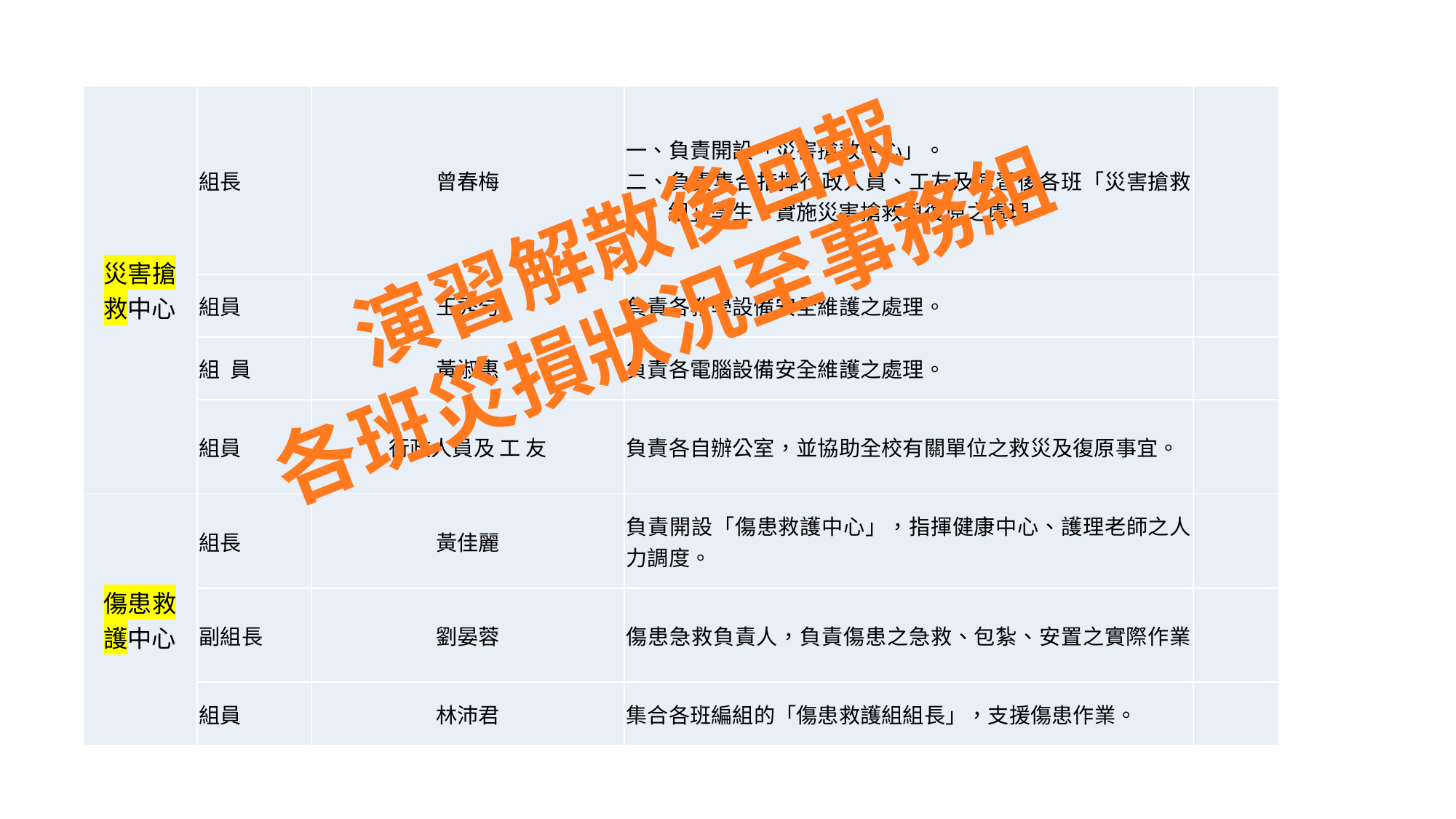

| 災害搶救中心 | 組長 | 曾春梅 | 一、負責開設「災害搶救中心」。 二、負責集合指揮行政人員、工友及演習後各班「災害搶救組」學生，實施災害搶救與復原之處理。 |  |
| --- | --- | --- | --- | --- |
|  | 組員 | 王秀勻 | 負責各教學設備安全維護之處理。 |  |
|  | 組 員 | 黃淑惠 | 負責各電腦設備安全維護之處理。 |  |
|  | 組員 | 行政人員及 工 友 | 負責各自辦公室，並協助全校有關單位之救災及復原事宜。 |  |
| 傷患救護中心 | 組長 | 黃佳麗 | 負責開設「傷患救護中心」，指揮健康中心、護理老師之人力調度。 |  |
|  | 副組長 | 劉晏蓉 | 傷患急救負責人，負責傷患之急救、包紮、安置之實際作業。 |  |
|  | 組員 | 林沛君 | 集合各班編組的「傷患救護組組長」，支援傷患作業。 |  |
演習解散後回報
各班災損狀況至事務組